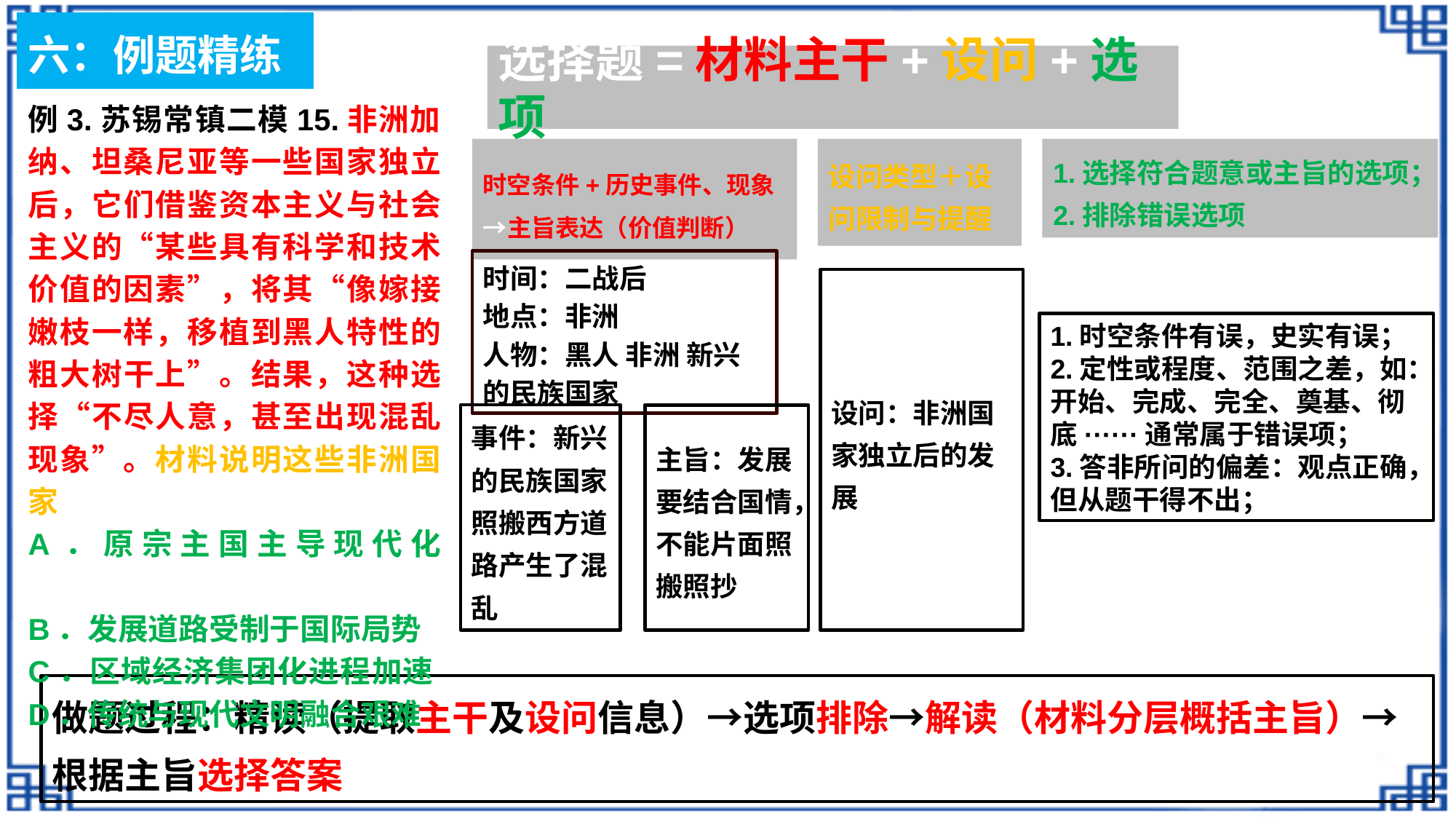

六：例题精练
选择题=材料主干+设问+选项
例3.苏锡常镇二模15.非洲加纳、坦桑尼亚等一些国家独立后，它们借鉴资本主义与社会主义的“某些具有科学和技术价值的因素”，将其“像嫁接嫩枝一样，移植到黑人特性的粗大树干上”。结果，这种选择“不尽人意，甚至出现混乱现象”。材料说明这些非洲国家
A．原宗主国主导现代化
B．发展道路受制于国际局势
C．区域经济集团化进程加速D．传统与现代文明融合艰难
时空条件+历史事件、现象→主旨表达（价值判断）
设问类型＋设问限制与提醒
1.选择符合题意或主旨的选项；2.排除错误选项
时间：二战后
地点：非洲
人物：黑人 非洲 新兴的民族国家
设问：非洲国家独立后的发展
1.时空条件有误，史实有误；
2.定性或程度、范围之差，如：开始、完成、完全、奠基、彻底······通常属于错误项；
3.答非所问的偏差：观点正确，但从题干得不出；
事件：新兴的民族国家照搬西方道路产生了混乱
主旨：发展要结合国情，不能片面照搬照抄
做题过程：精读（提取主干及设问信息）→选项排除→解读（材料分层概括主旨）→根据主旨选择答案